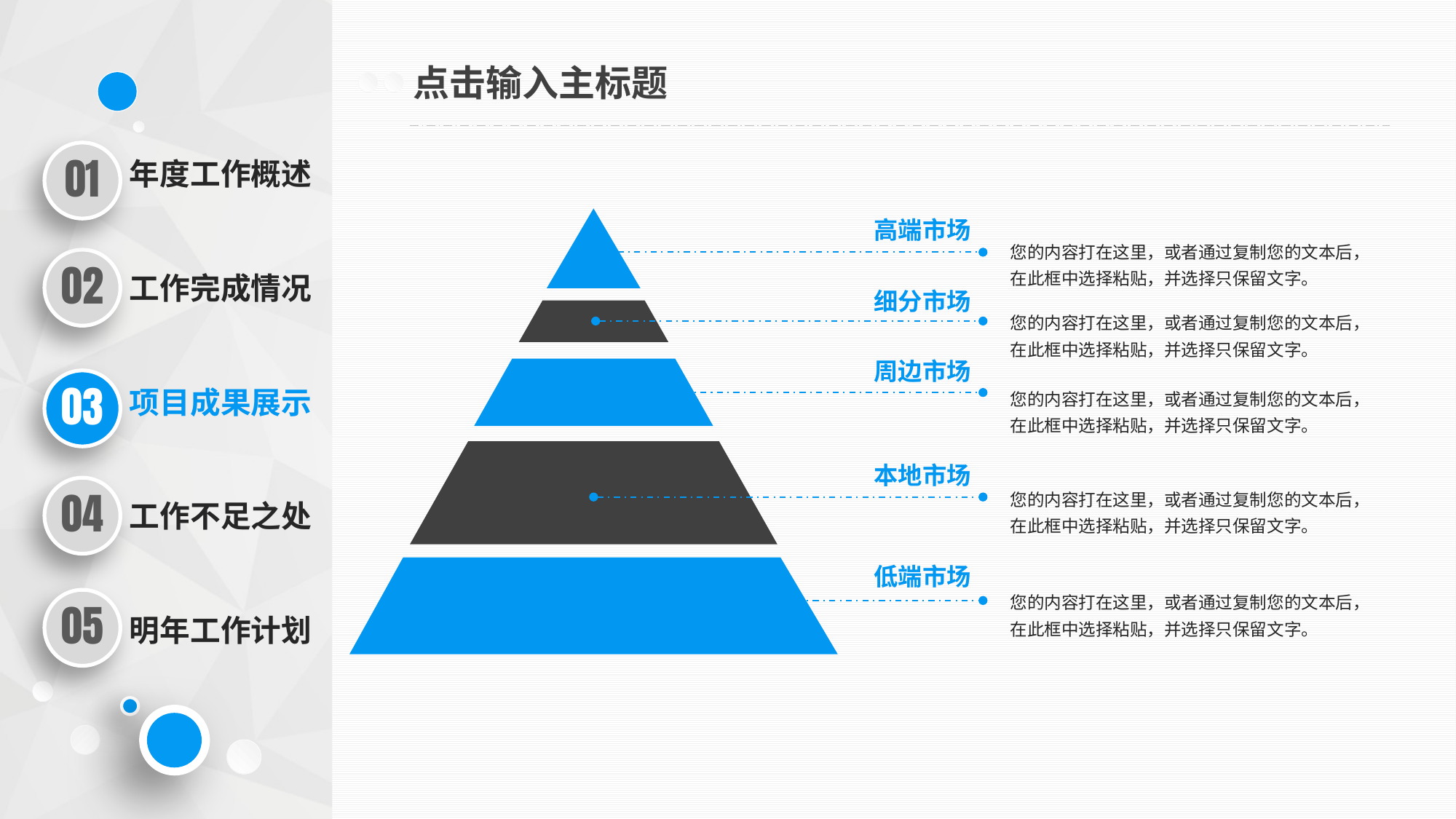

点击输入主标题

高端市场
您的内容打在这里，或者通过复制您的文本后，在此框中选择粘贴，并选择只保留文字。
细分市场

您的内容打在这里，或者通过复制您的文本后，在此框中选择粘贴，并选择只保留文字。
周边市场

您的内容打在这里，或者通过复制您的文本后，在此框中选择粘贴，并选择只保留文字。

本地市场
您的内容打在这里，或者通过复制您的文本后，在此框中选择粘贴，并选择只保留文字。

低端市场
您的内容打在这里，或者通过复制您的文本后，在此框中选择粘贴，并选择只保留文字。